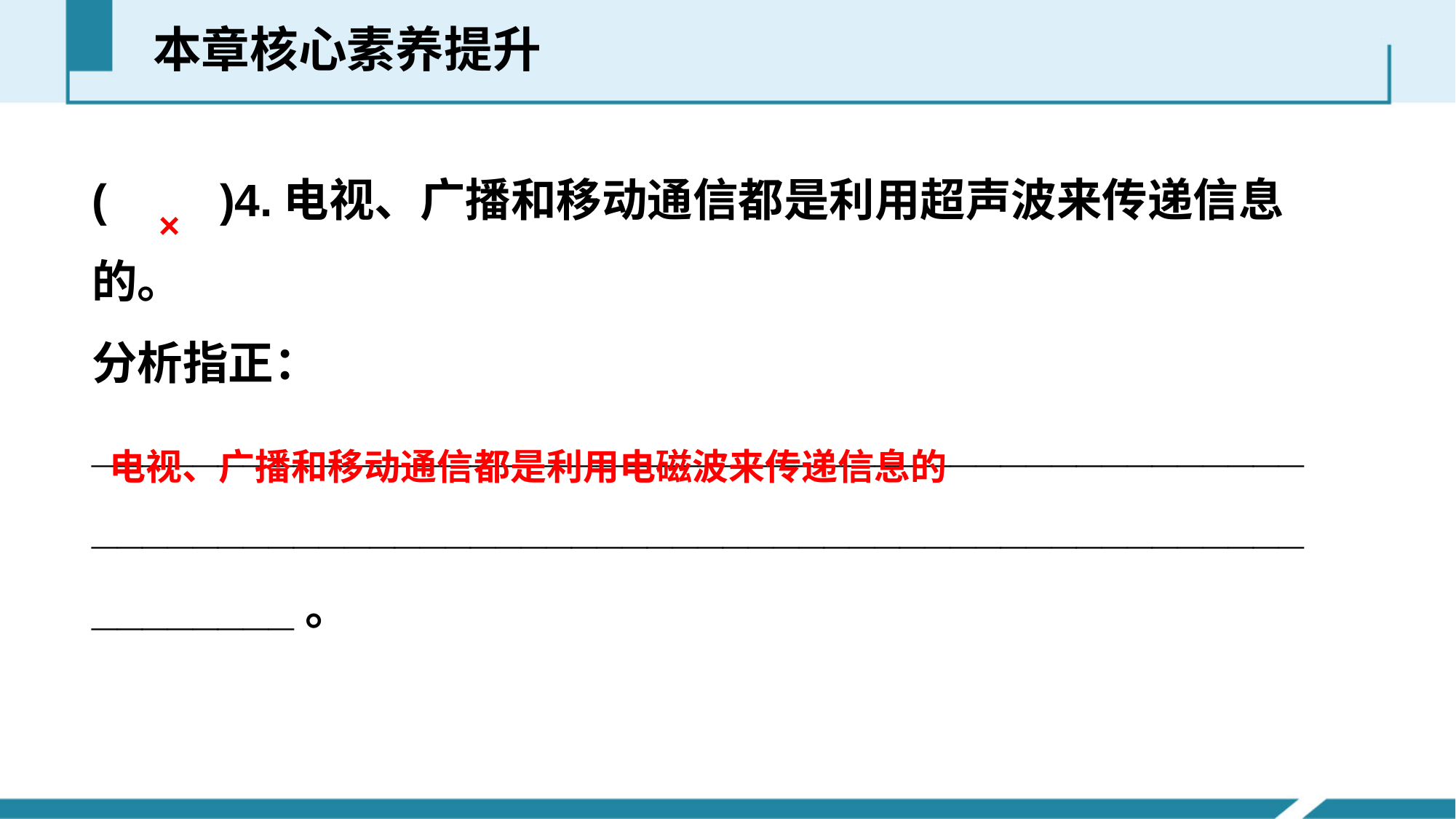

本章核心素养提升
(　　)4.电视、广播和移动通信都是利用超声波来传递信息的。
分析指正：________________________________________________________________________________________________________。
×
电视、广播和移动通信都是利用电磁波来传递信息的